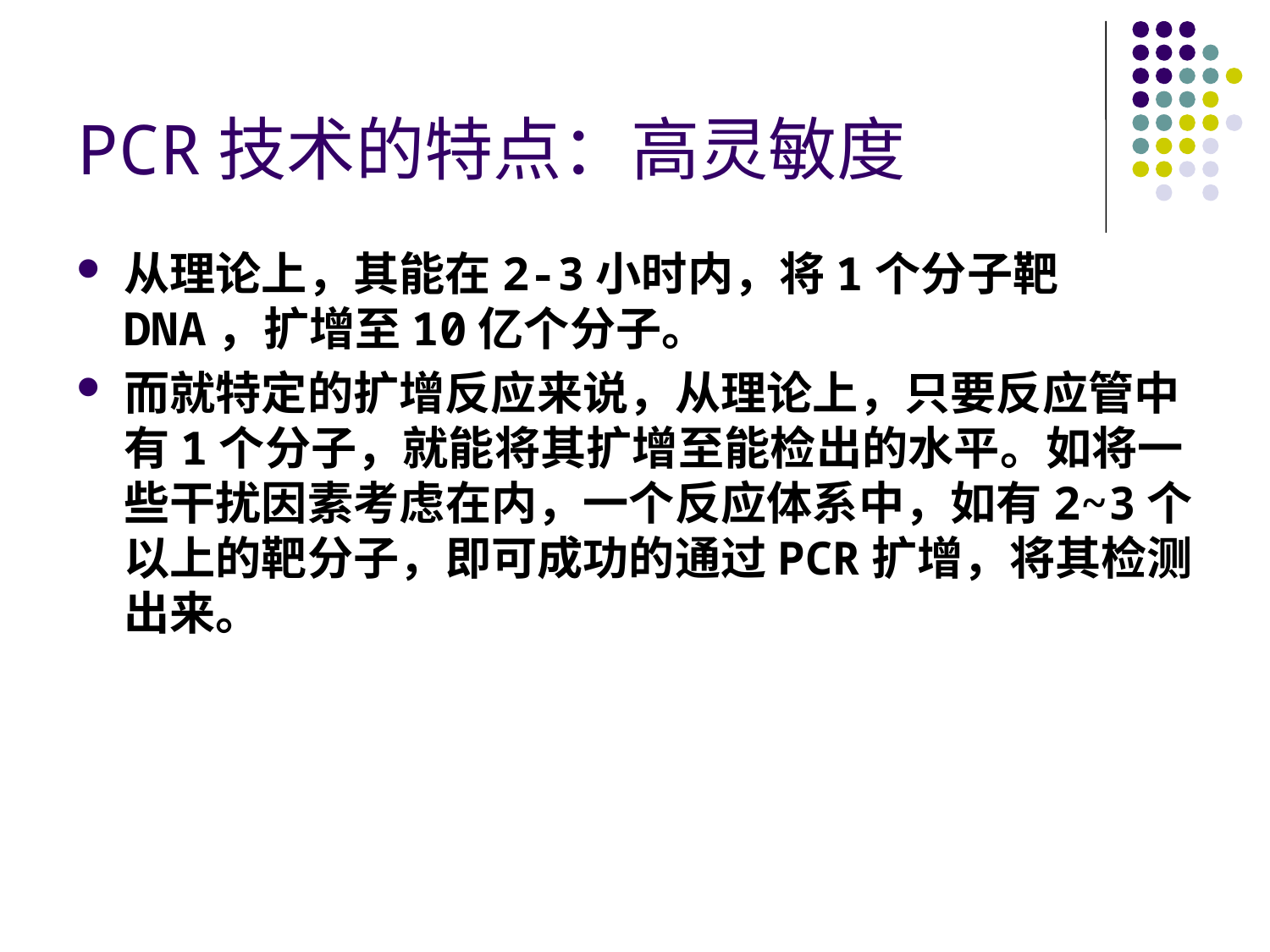

从理论上，其能在2-3小时内，将1个分子靶DNA，扩增至10亿个分子。
而就特定的扩增反应来说，从理论上，只要反应管中有1个分子，就能将其扩增至能检出的水平。如将一些干扰因素考虑在内，一个反应体系中，如有2~3个以上的靶分子，即可成功的通过PCR扩增，将其检测出来。
PCR技术的特点：高灵敏度